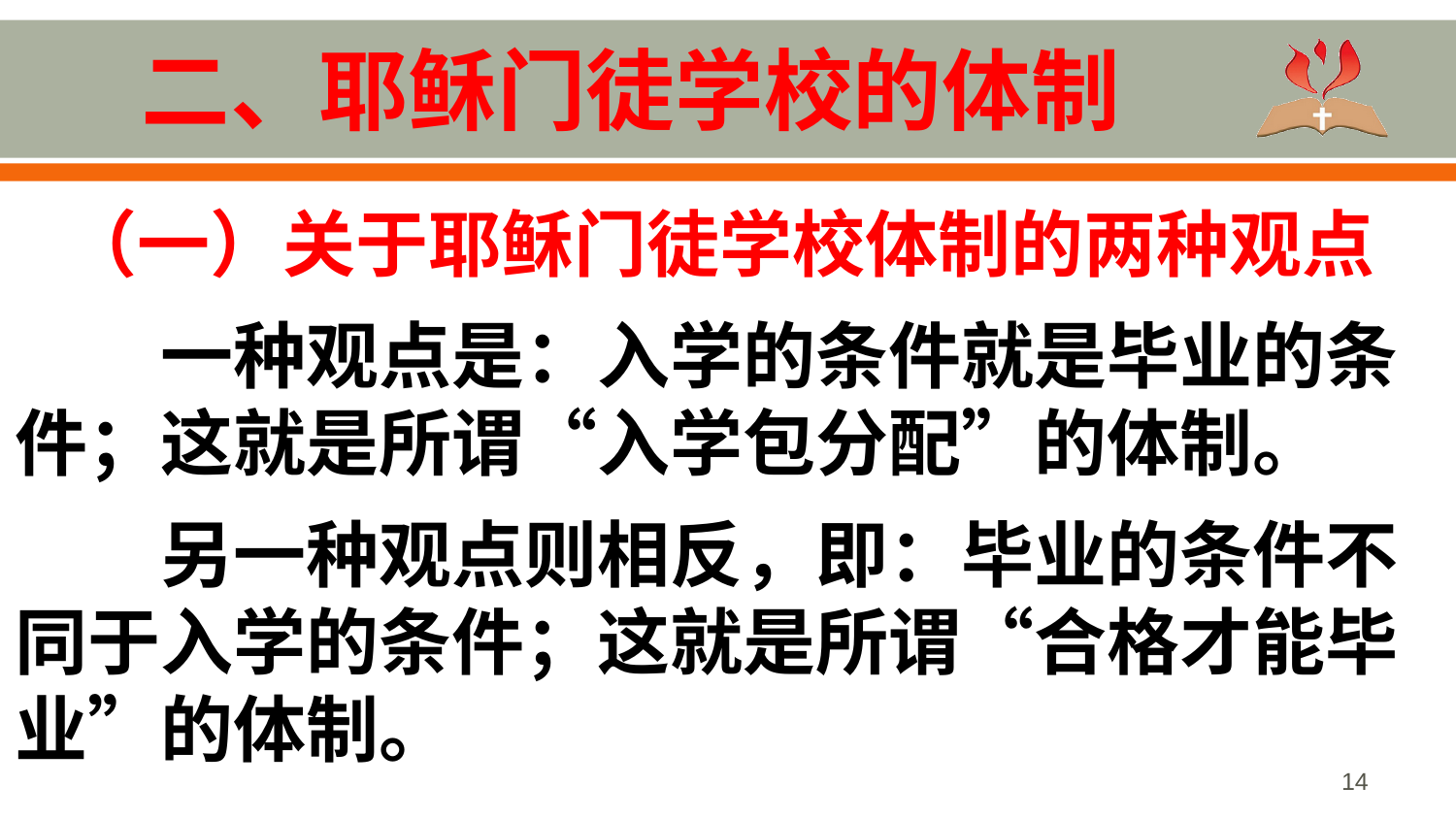

# 二、耶稣门徒学校的体制
  （一）关于耶稣门徒学校体制的两种观点
一种观点是：入学的条件就是毕业的条件；这就是所谓“入学包分配”的体制。
另一种观点则相反，即：毕业的条件不同于入学的条件；这就是所谓“合格才能毕业”的体制。
14